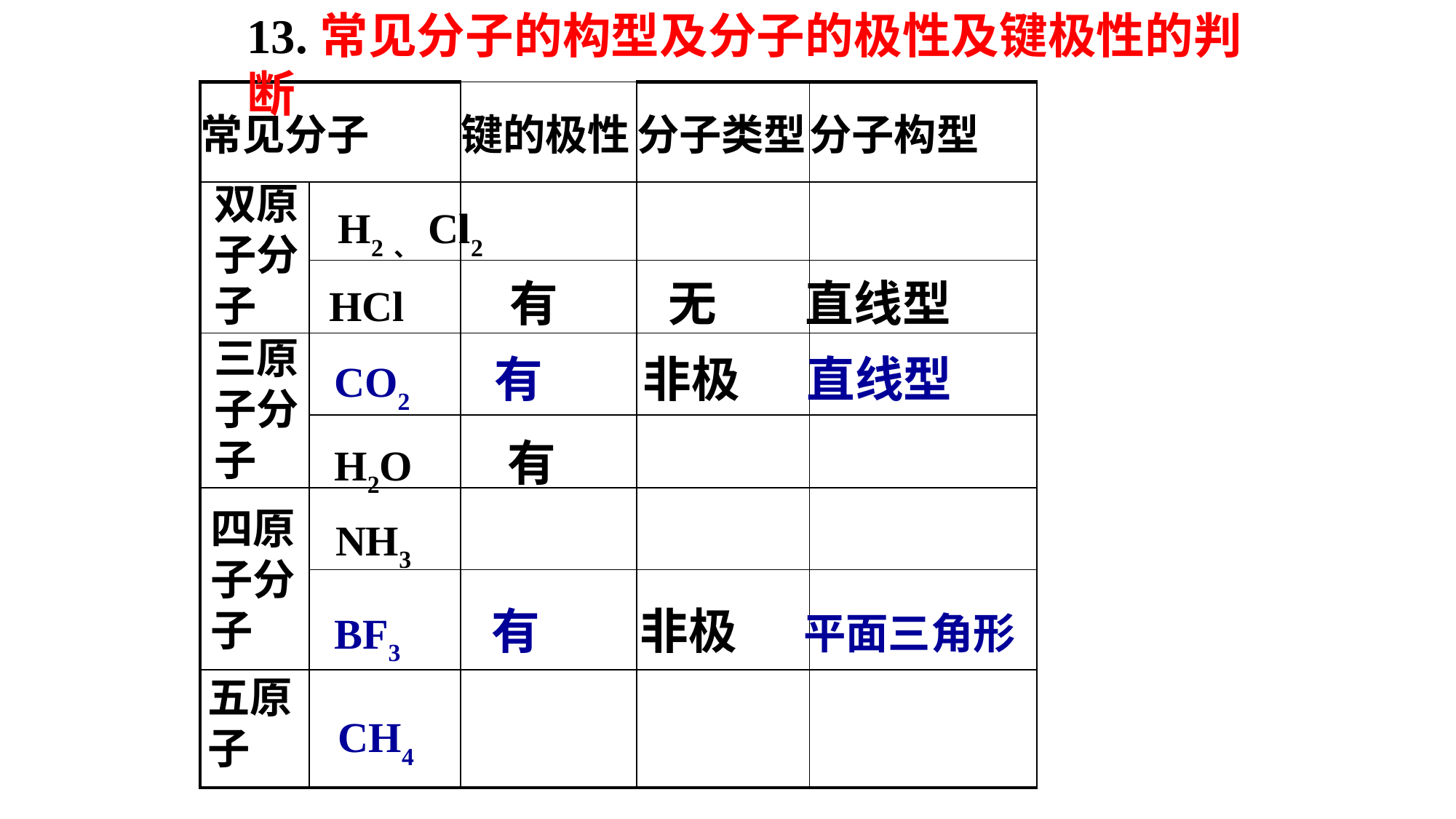

13.常见分子的构型及分子的极性及键极性的判断
| 常见分子 |  | 键的极性 | 分子类型 | 分子构型 |
| --- | --- | --- | --- | --- |
|  |  |  |  |  |
|  |  |  |  |  |
|  |  |  |  |  |
|  |  |  |  |  |
|  |  |  |  |  |
|  |  |  |  |  |
|  |  |  |  |  |
双原子分子
H2、Cl2
HCl         有          无        直线型
三原子分子
CO2            有         非极      直线型
H2O        有
四原子分子
NH3
BF3             有         非极      平面三角形
五原子
CH4